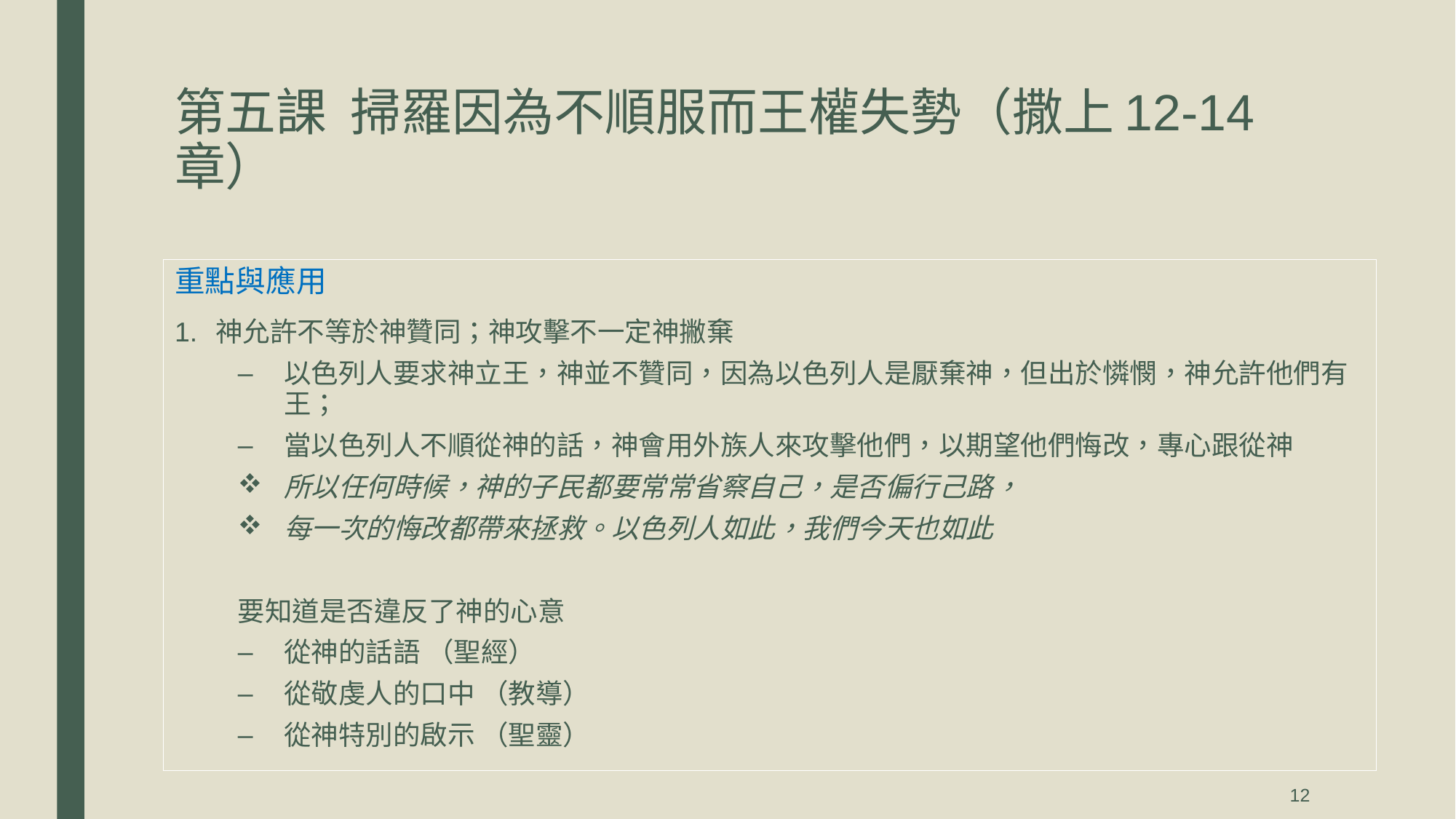

# 第五課  掃羅因為不順服而王權失勢（撒上12-14章）
重點與應用
神允許不等於神贊同；神攻擊不一定神撇棄
以色列人要求神立王，神並不贊同，因為以色列人是厭棄神，但出於憐憫，神允許他們有王；
當以色列人不順從神的話，神會用外族人來攻擊他們，以期望他們悔改，專心跟從神
所以任何時候，神的子民都要常常省察自己，是否偏行己路，
每一次的悔改都帶來拯救。以色列人如此，我們今天也如此

要知道是否違反了神的心意
從神的話語 （聖經）
從敬虔人的口中 （教導）
從神特別的啟示 （聖靈）

12